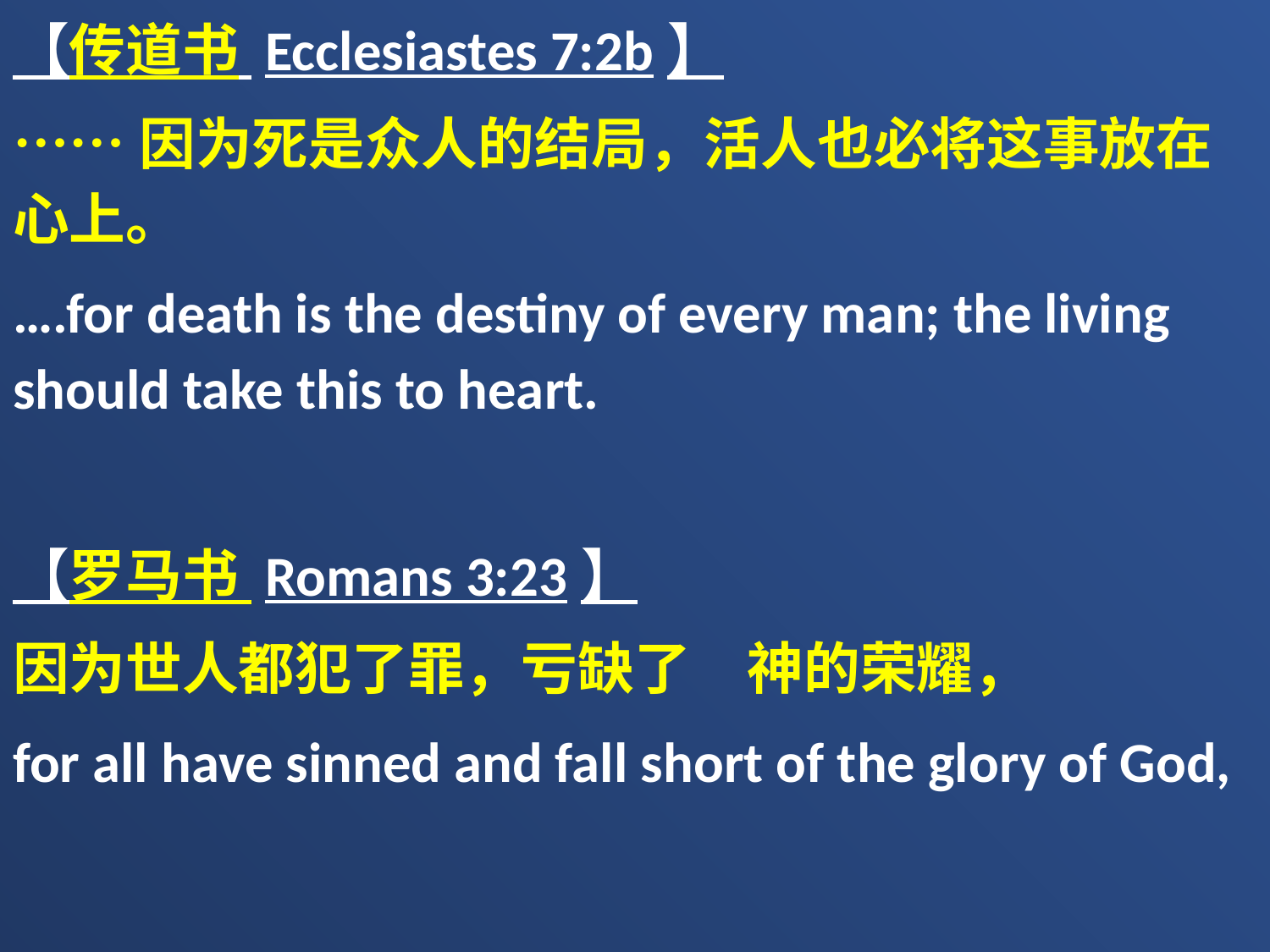

【传道书 Ecclesiastes 7:2b】
……因为死是众人的结局，活人也必将这事放在心上。
….for death is the destiny of every man; the living should take this to heart.

【罗马书 Romans 3:23】
因为世人都犯了罪，亏缺了　神的荣耀，
for all have sinned and fall short of the glory of God,